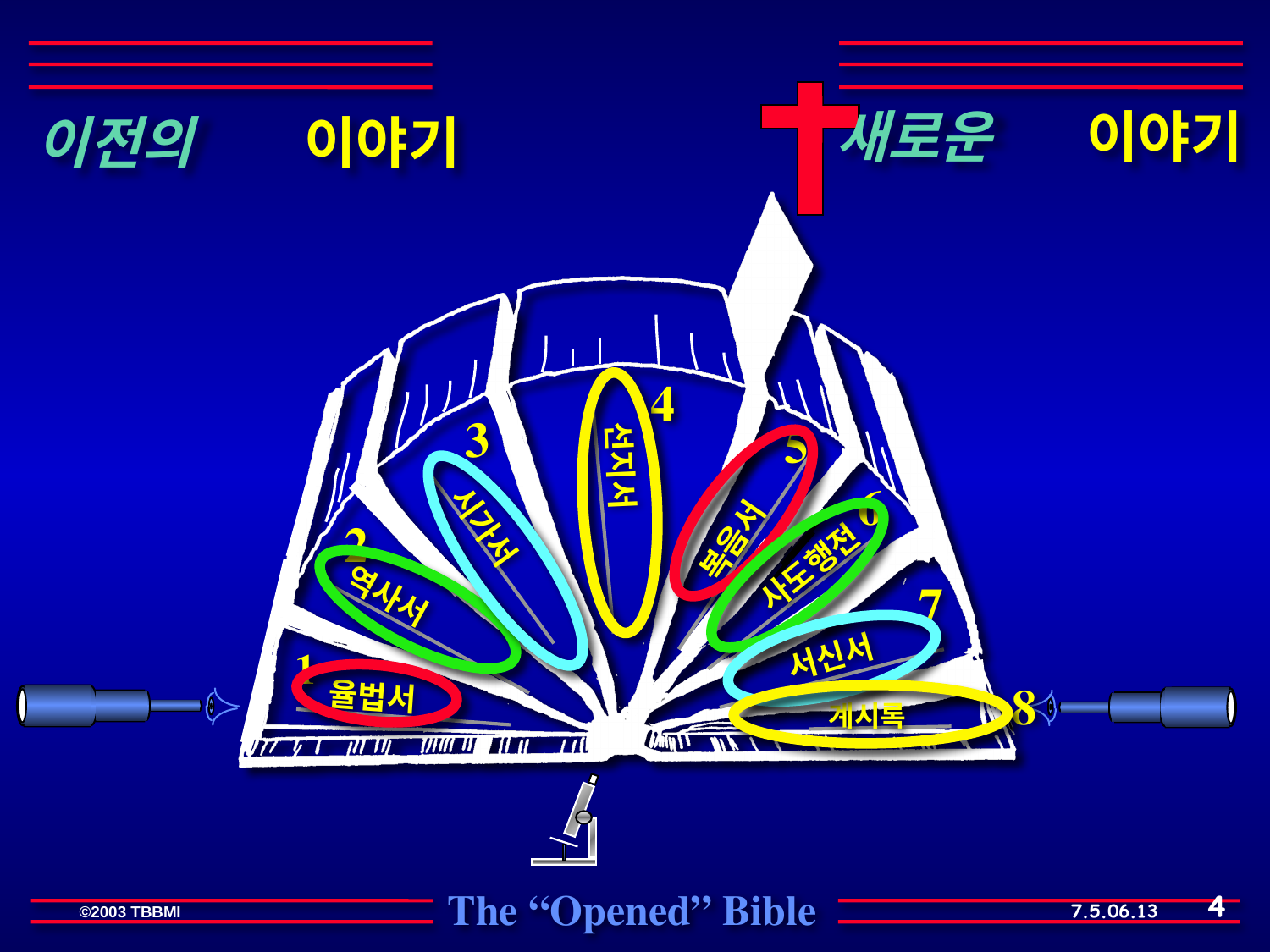

새로운      이야기
이전의       이야기
복음서
선지서
사도행전
시가서
역사서
서신서
율법서
계시록
4

3
5

6

2

7

1

8

4
13